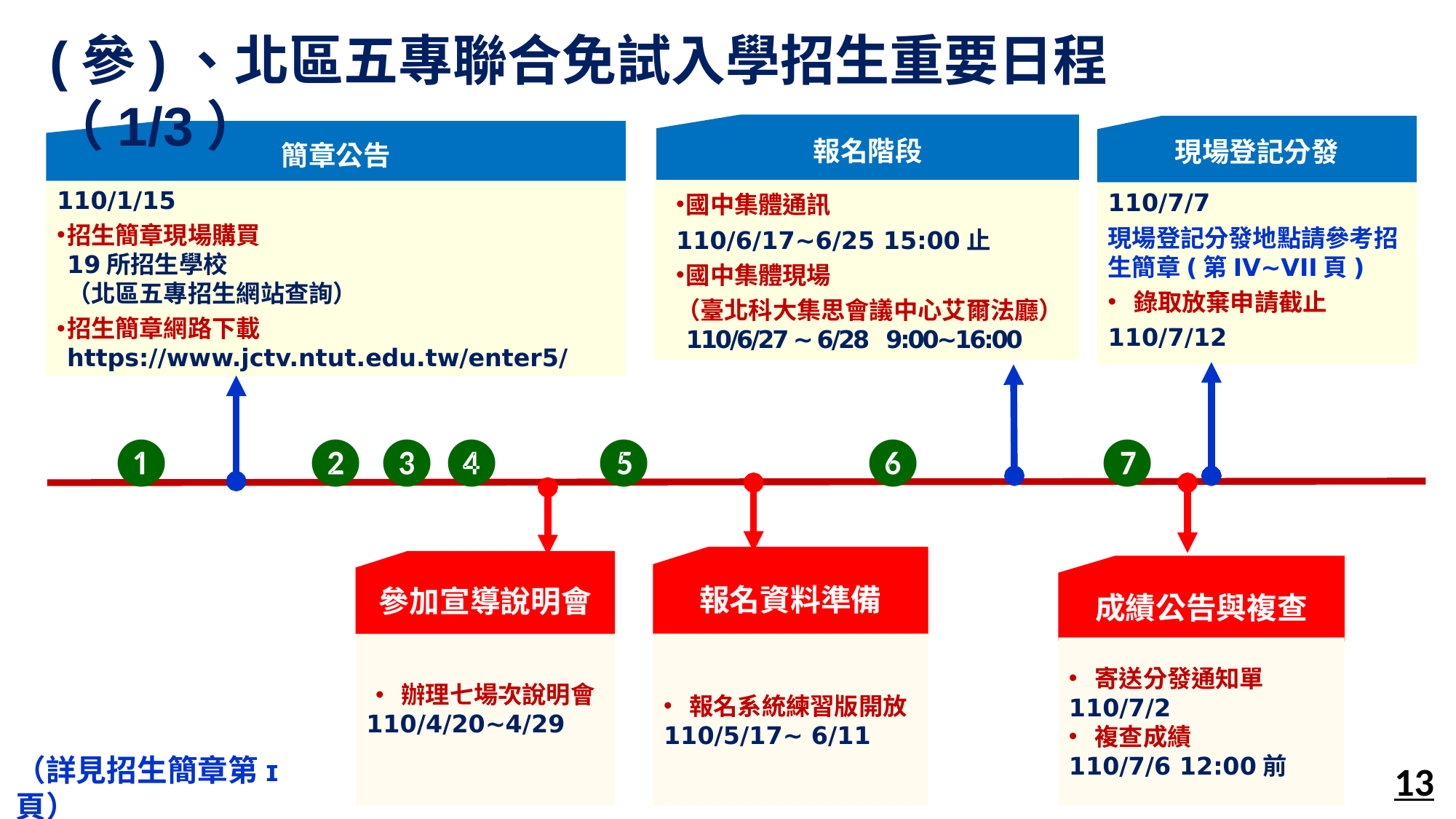

(參)、北區五專聯合免試入學招生重要日程（1/3）
報名階段
國中集體通訊
110/6/17~6/25 15:00止
國中集體現場
（臺北科大集思會議中心艾爾法廳）
110/6/27 ~ 6/28   9:00~16:00
現場登記分發
110/7/7
現場登記分發地點請參考招生簡章(第IV~VII頁)
錄取放棄申請截止
110/7/12
簡章公告
110/1/15
招生簡章現場購買
19所招生學校
（北區五專招生網站查詢）
招生簡章網路下載
https://www.jctv.ntut.edu.tw/enter5/
❻
❼
❶
❷
❸
❹
❺
報名資料準備
報名系統練習版開放
110/5/17~ 6/11
參加宣導說明會
辦理七場次說明會
110/4/20~4/29
成績公告與複查
寄送分發通知單
110/7/2
複查成績
110/7/6 12:00前
（詳見招生簡章第ɪ頁）
13